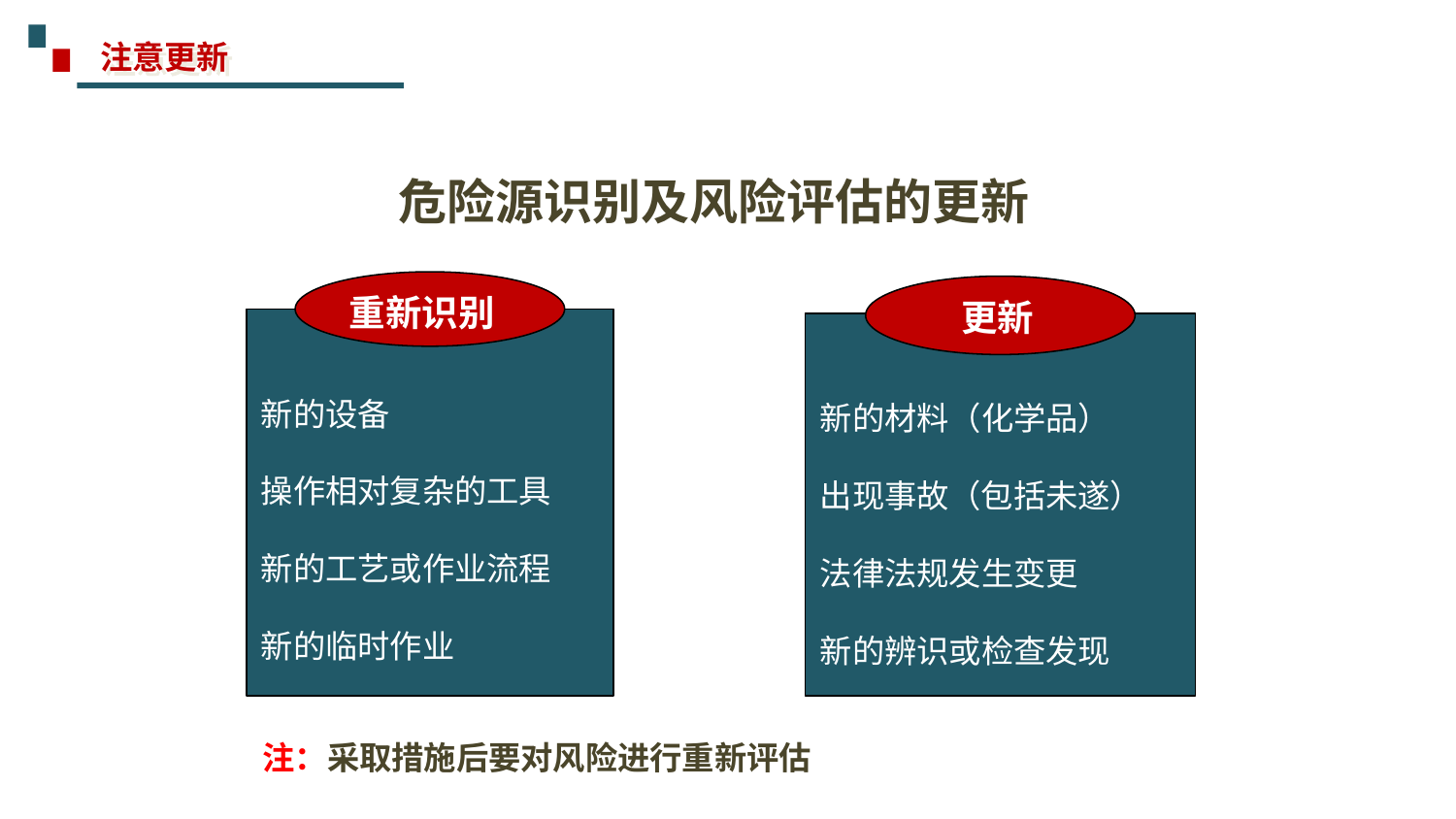

注意更新

危险源识别及风险评估的更新
重新识别

新的设备

操作相对复杂的工具

新的工艺或作业流程

新的临时作业

    更新

新的材料（化学品）

出现事故（包括未遂）

法律法规发生变更

新的辨识或检查发现
注：采取措施后要对风险进行重新评估
39